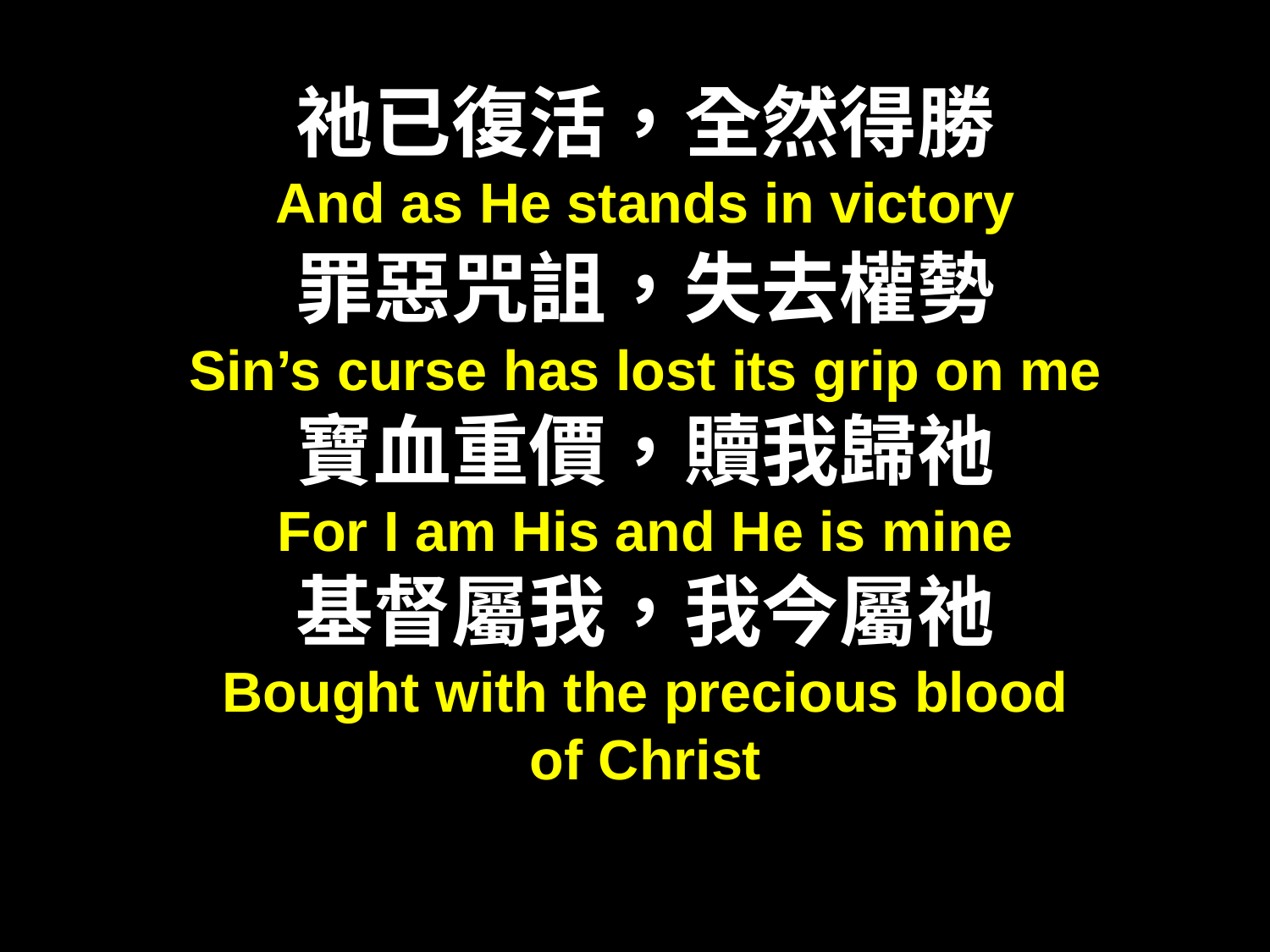

祂已復活，全然得勝
And as He stands in victory
罪惡咒詛，失去權勢
Sin’s curse has lost its grip on me
寶血重價，贖我歸祂
For I am His and He is mine
基督屬我，我今屬祂
Bought with the precious blood
of Christ